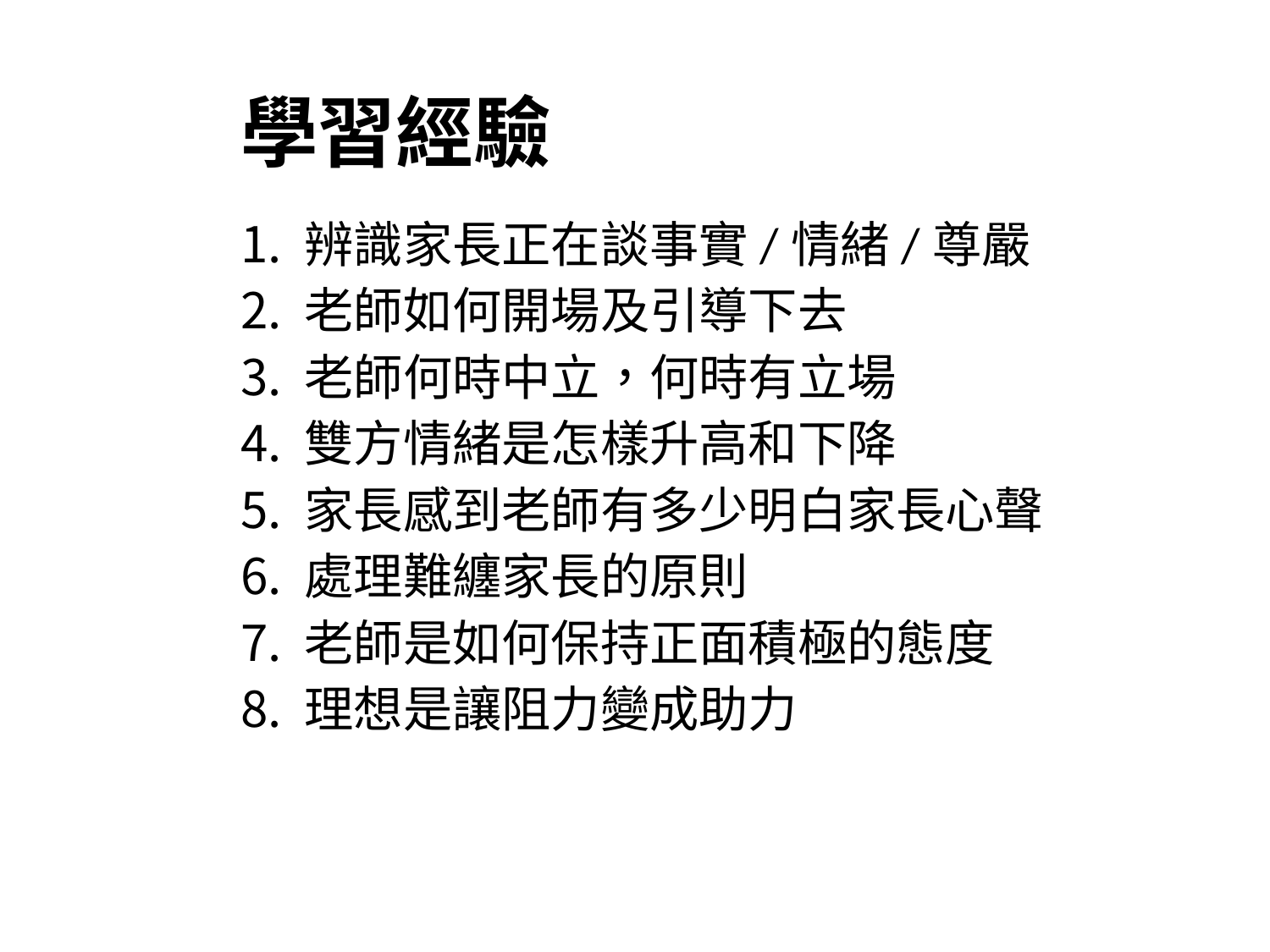

# 學習經驗
 辨識家長正在談事實/情緒/尊嚴
 老師如何開場及引導下去
 老師何時中立，何時有立場
 雙方情緒是怎樣升高和下降
 家長感到老師有多少明白家長心聲
 處理難纏家長的原則
 老師是如何保持正面積極的態度
 理想是讓阻力變成助力